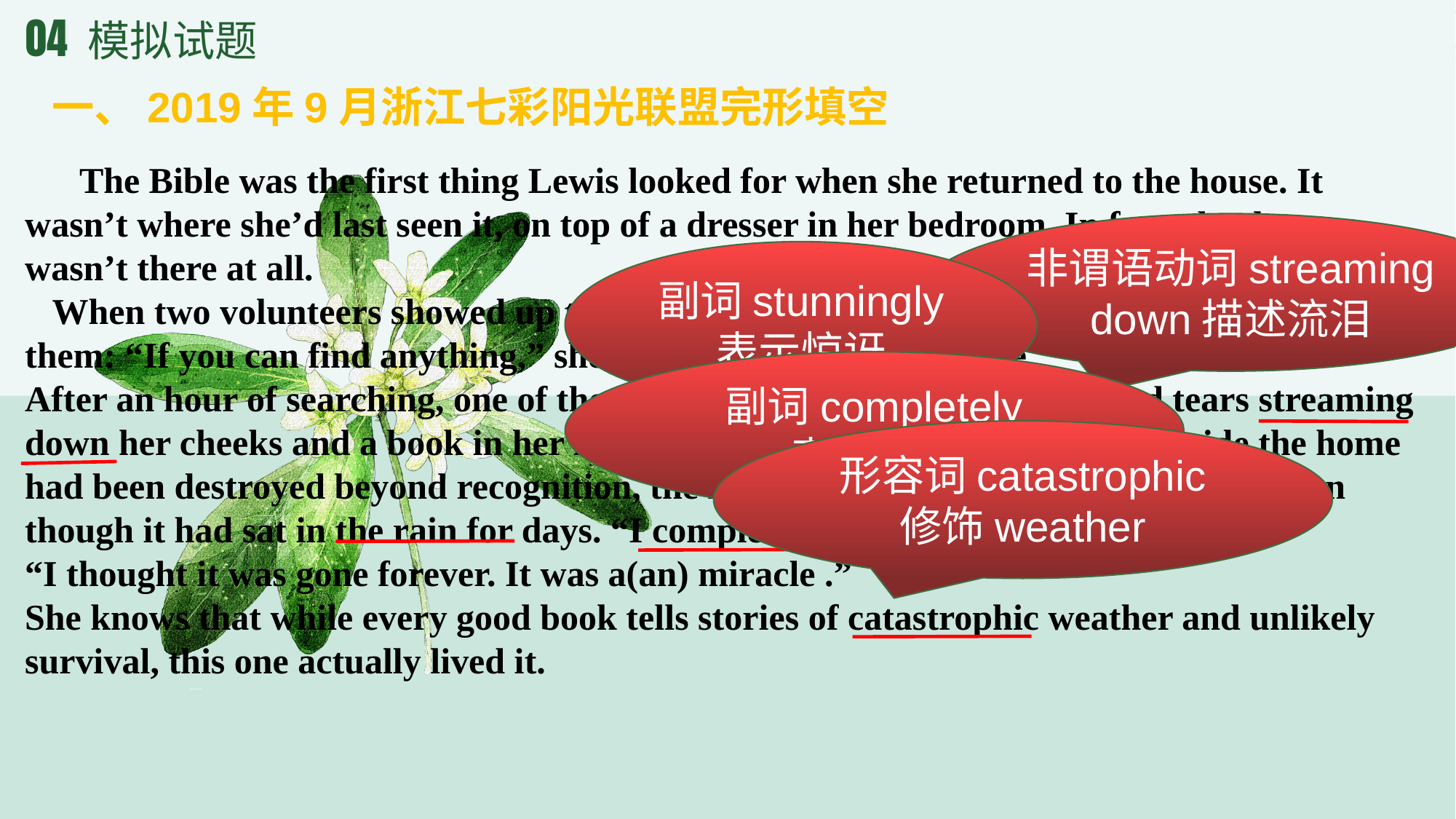

04 模拟试题
一、2019年9月浙江七彩阳光联盟完形填空
      The Bible was the first thing Lewis looked for when she returned to the house. It wasn’t where she’d last seen it, on top of a dresser in her bedroom. In fact, the dresser wasn’t there at all.
   When two volunteers showed up to help the couple dig out, Lewis had one mission for them: “If you can find anything,” she said, “please find my Bible.”
After an hour of searching, one of the volunteers ran up to her. Lewis had tears streaming down her cheeks and a book in her hands. Stunningly, while many books inside the home had been destroyed beyond recognition, the Bible was still intact（完好无损）, even though it had sat in the rain for days. “I completely broke down,” says Lewis.
“I thought it was gone forever. It was a(an) miracle .”
She knows that while every good book tells stories of catastrophic weather and unlikely survival, this one actually lived it.
非谓语动词streaming down描述流泪
副词stunningly
表示惊讶
副词completely
表示程度
形容词catastrophic
修饰weather